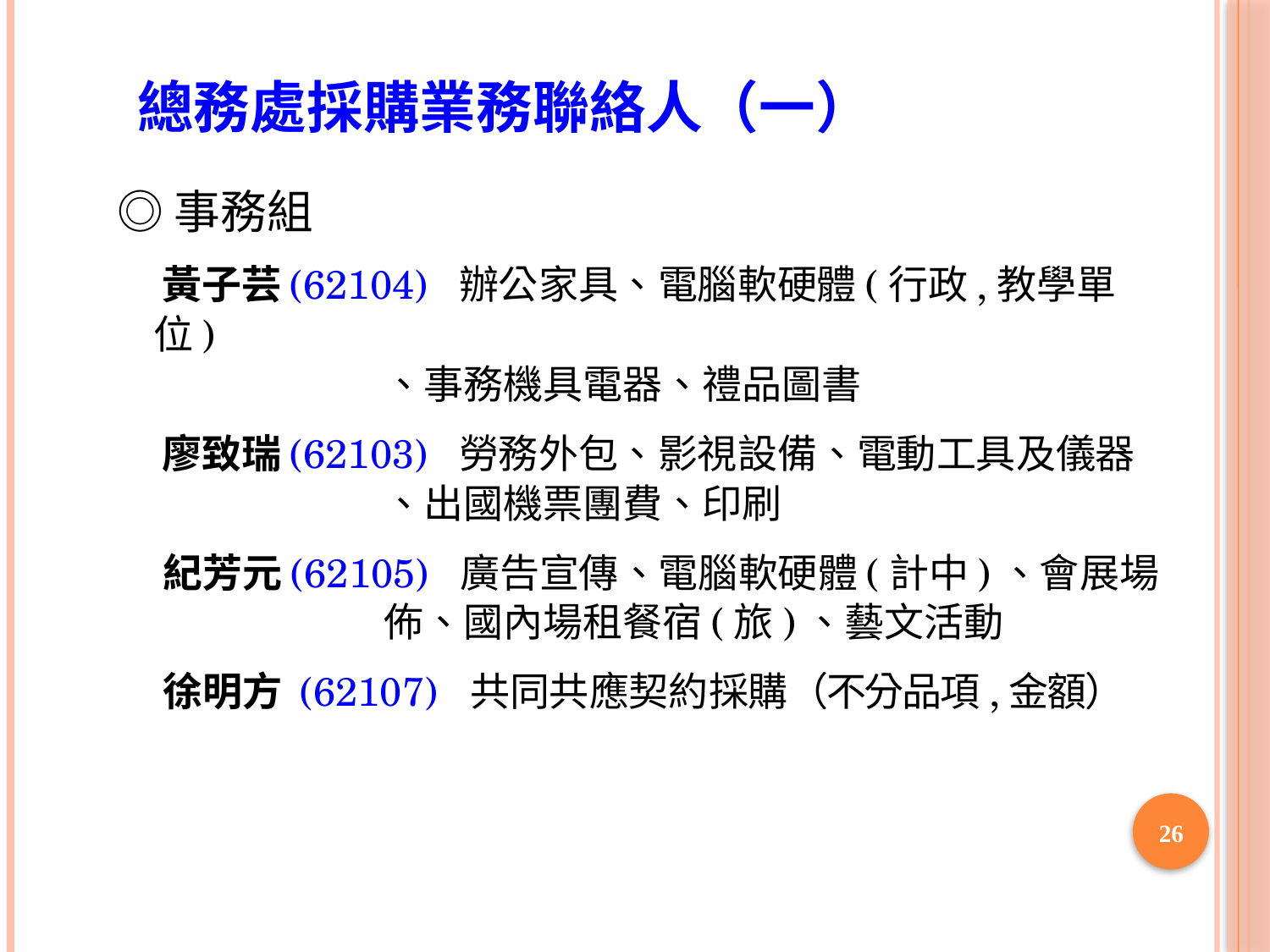

# 總務處採購業務聯絡人（一）
◎事務組
    黃子芸(62104)  辦公家具、電腦軟硬體(行政,教學單位)
                             、事務機具電器、禮品圖書
    廖致瑞(62103)  勞務外包、影視設備、電動工具及儀器
                             、出國機票團費、印刷
    紀芳元(62105)  廣告宣傳、電腦軟硬體(計中)、會展場
                             佈、國內場租餐宿(旅)、藝文活動
    徐明方 (62107)  共同共應契約採購（不分品項,金額）

26